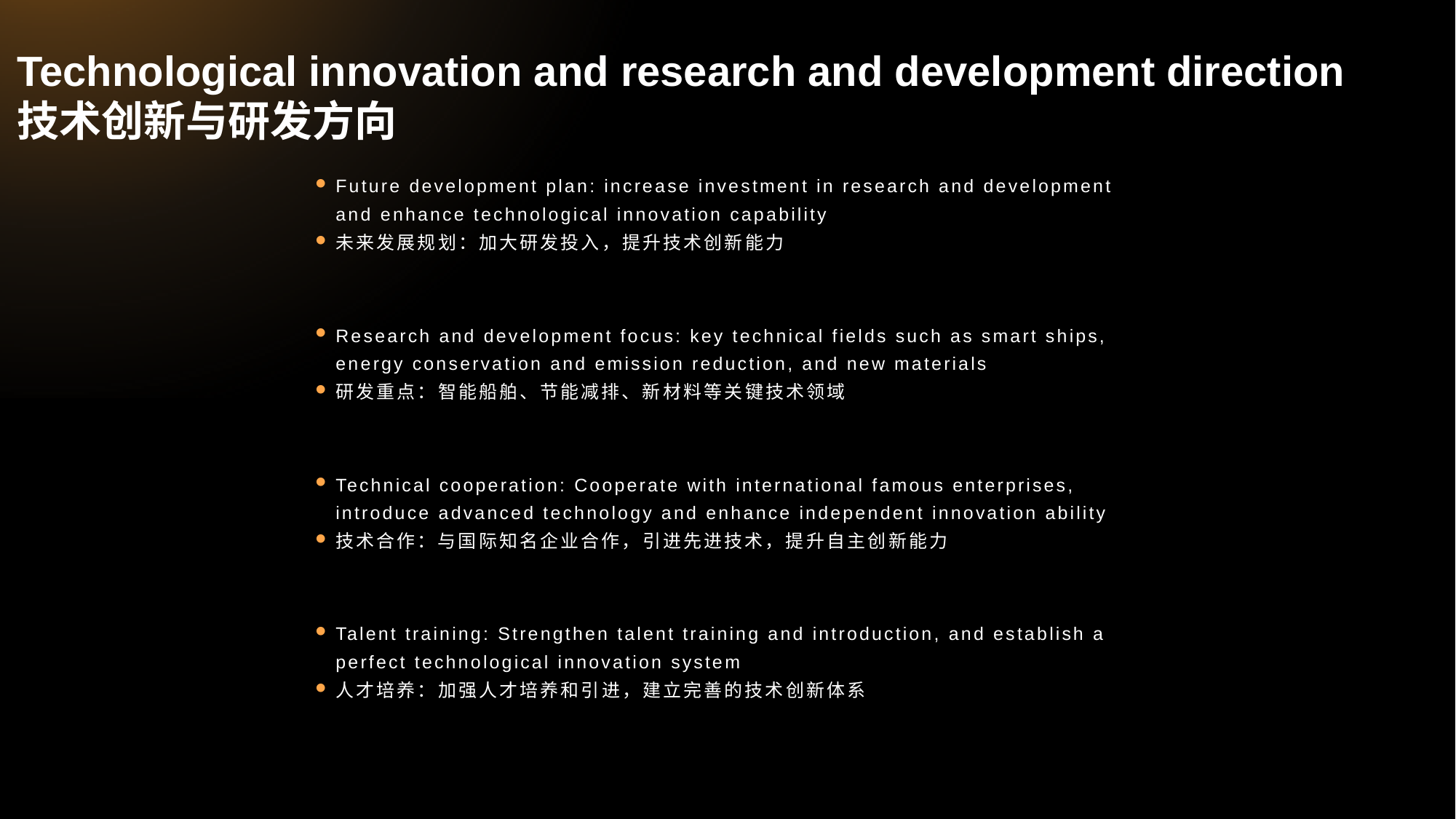

# Technological innovation and research and development direction 技术创新与研发方向
Future development plan: increase investment in research and development and enhance technological innovation capability
未来发展规划：加大研发投入，提升技术创新能力
Research and development focus: key technical fields such as smart ships, energy conservation and emission reduction, and new materials
研发重点：智能船舶、节能减排、新材料等关键技术领域
Technical cooperation: Cooperate with international famous enterprises, introduce advanced technology and enhance independent innovation ability
技术合作：与国际知名企业合作，引进先进技术，提升自主创新能力
Talent training: Strengthen talent training and introduction, and establish a perfect technological innovation system
人才培养：加强人才培养和引进，建立完善的技术创新体系